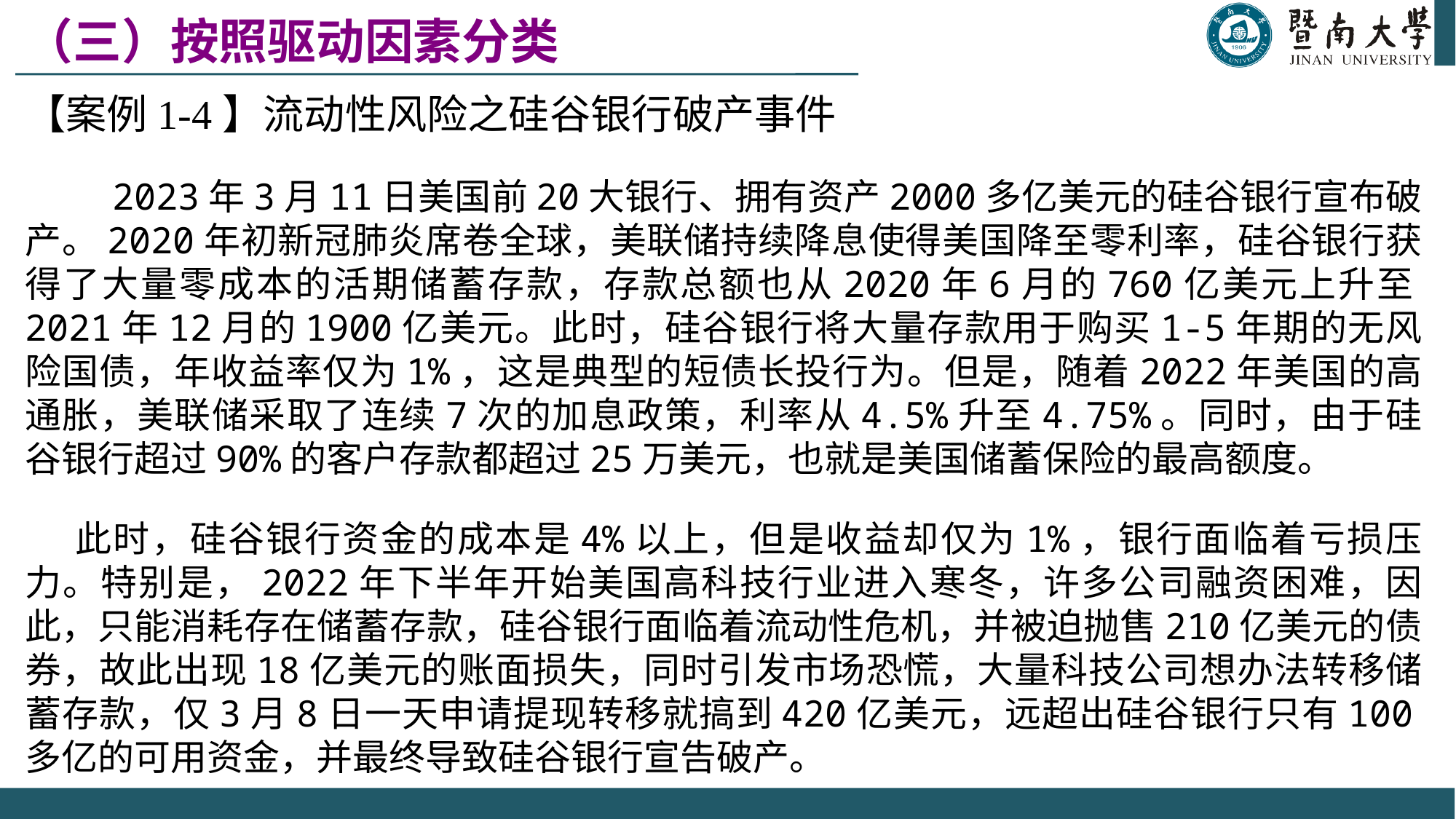

（三）按照驱动因素分类
【案例1-4】流动性风险之硅谷银行破产事件
    2023年3月11日美国前20大银行、拥有资产2000多亿美元的硅谷银行宣布破产。2020年初新冠肺炎席卷全球，美联储持续降息使得美国降至零利率，硅谷银行获得了大量零成本的活期储蓄存款，存款总额也从2020年6月的760亿美元上升至2021年12月的1900亿美元。此时，硅谷银行将大量存款用于购买1-5年期的无风险国债，年收益率仅为1%，这是典型的短债长投行为。但是，随着2022年美国的高通胀，美联储采取了连续7次的加息政策，利率从4.5%升至4.75%。同时，由于硅谷银行超过90%的客户存款都超过25万美元，也就是美国储蓄保险的最高额度。
    此时，硅谷银行资金的成本是4%以上，但是收益却仅为1%，银行面临着亏损压力。特别是，2022年下半年开始美国高科技行业进入寒冬，许多公司融资困难，因此，只能消耗存在储蓄存款，硅谷银行面临着流动性危机，并被迫抛售210亿美元的债券，故此出现18亿美元的账面损失，同时引发市场恐慌，大量科技公司想办法转移储蓄存款，仅3月8日一天申请提现转移就搞到420亿美元，远超出硅谷银行只有100多亿的可用资金，并最终导致硅谷银行宣告破产。